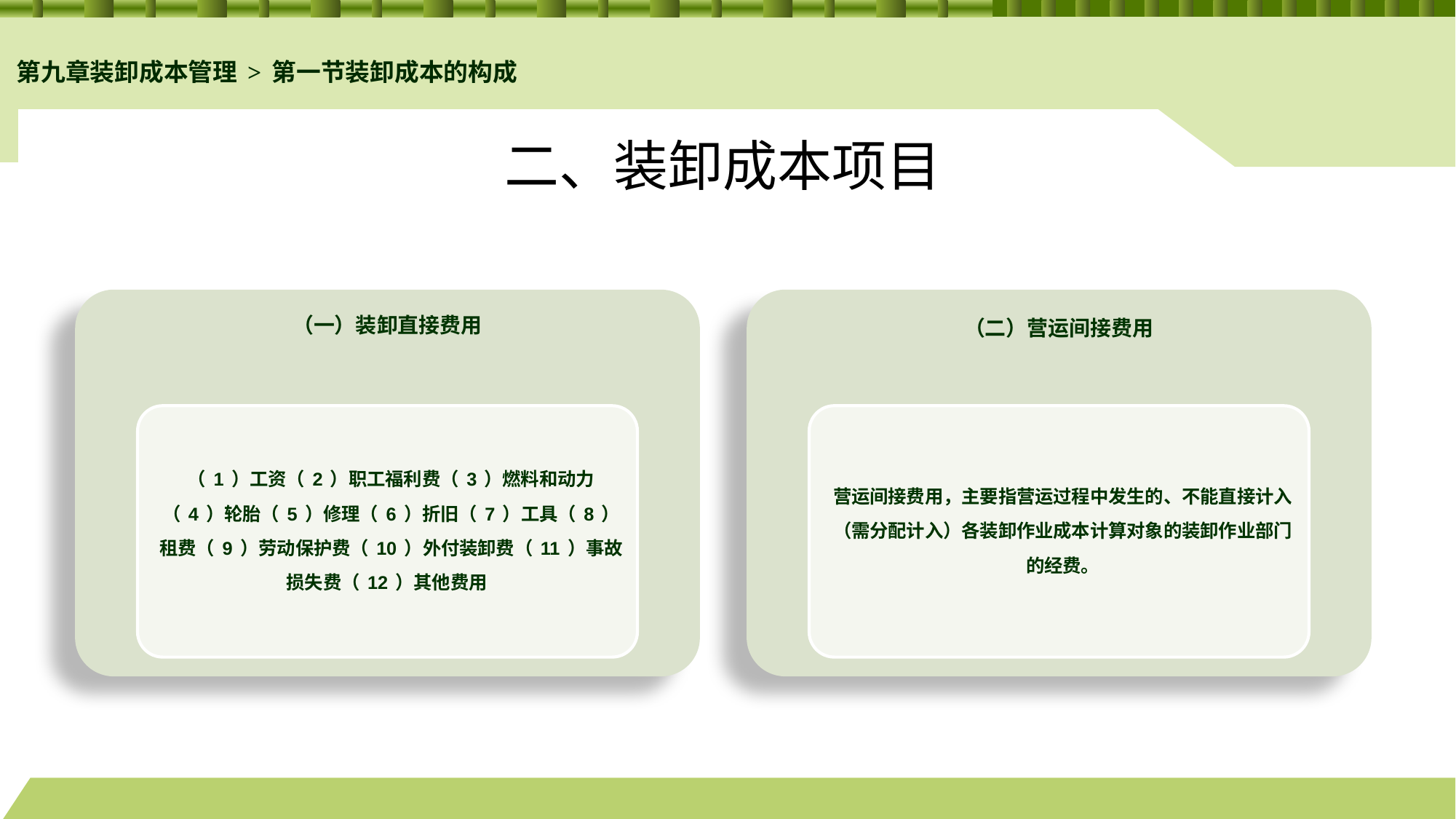

第九章装卸成本管理>第一节装卸成本的构成
# 二、装卸成本项目
（一）装卸直接费用
（1）工资（2）职工福利费（3）燃料和动力（4）轮胎（5）修理（6）折旧（7）工具（8）租费（9）劳动保护费（10）外付装卸费（11）事故损失费（12）其他费用
（二）营运间接费用
营运间接费用，主要指营运过程中发生的、不能直接计入（需分配计入）各装卸作业成本计算对象的装卸作业部门的经费。